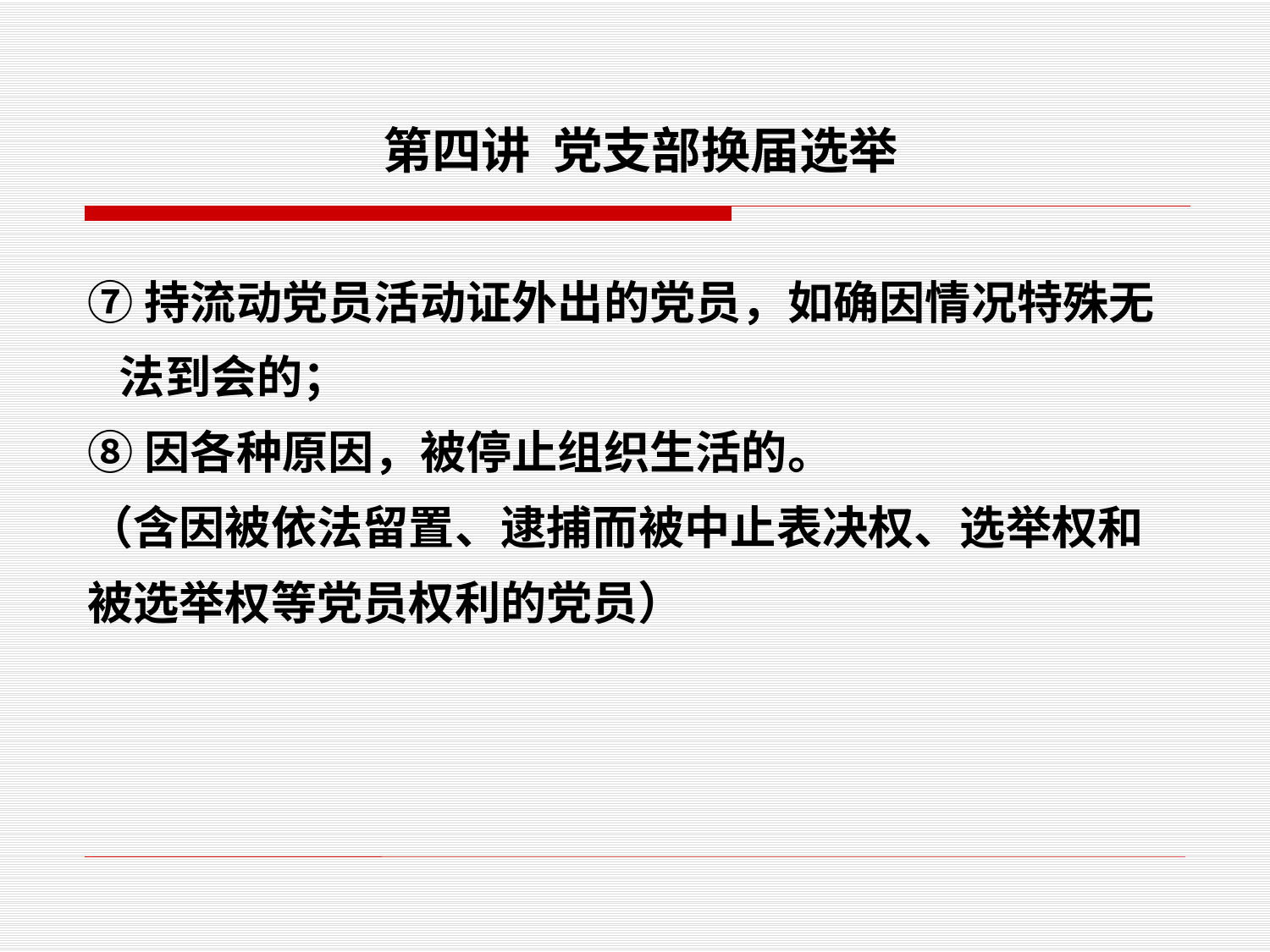

# 第四讲  党支部换届选举
⑦持流动党员活动证外出的党员，如确因情况特殊无
  法到会的；
⑧因各种原因，被停止组织生活的。
（含因被依法留置、逮捕而被中止表决权、选举权和
被选举权等党员权利的党员）